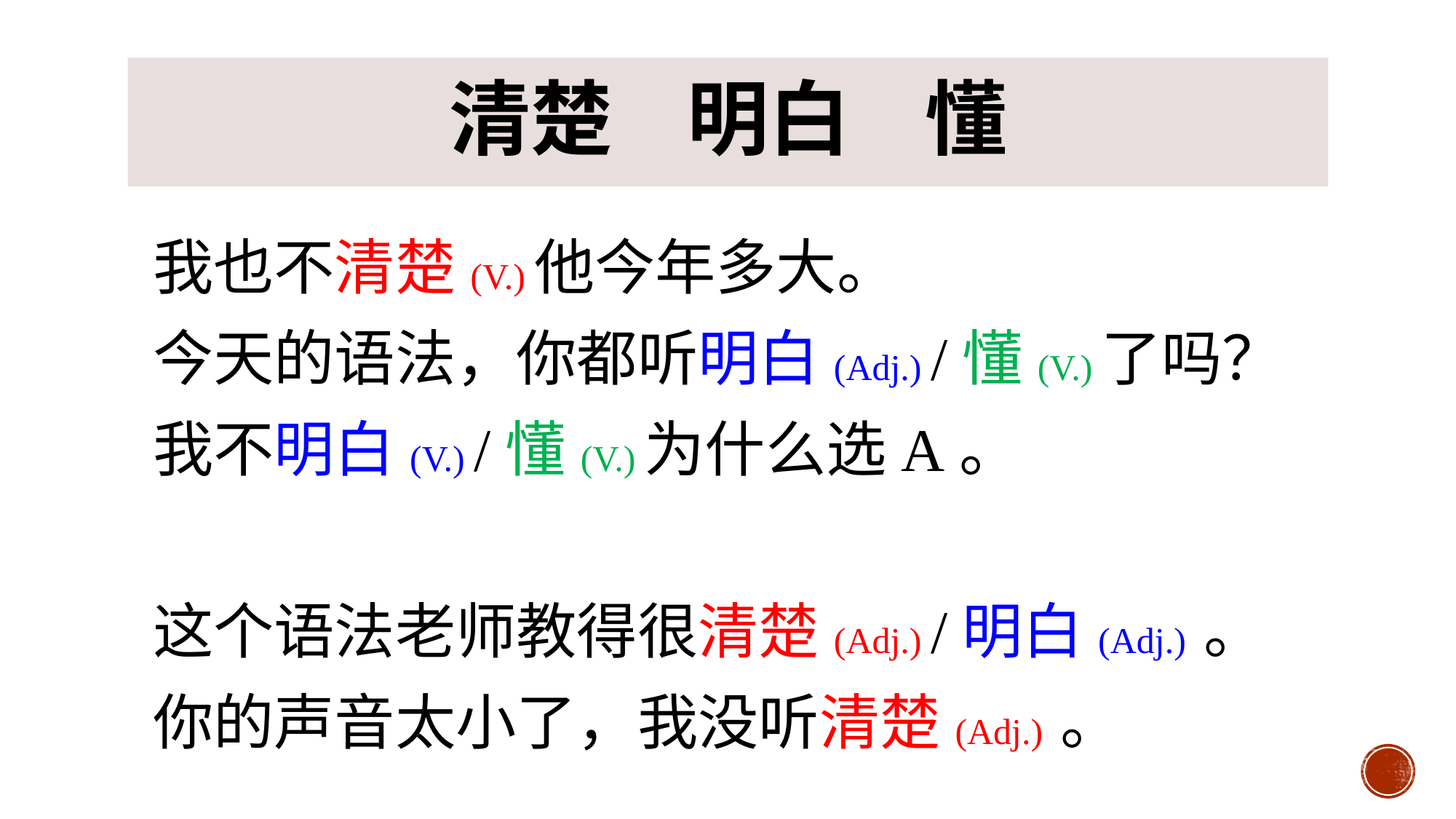

# 清楚    明白    懂
我也不清楚(V.)他今年多大。
今天的语法，你都听明白(Adj.) /懂(V.)了吗？
我不明白(V.) /懂(V.)为什么选A。

这个语法老师教得很清楚(Adj.) /明白(Adj.) 。
你的声音太小了，我没听清楚(Adj.) 。